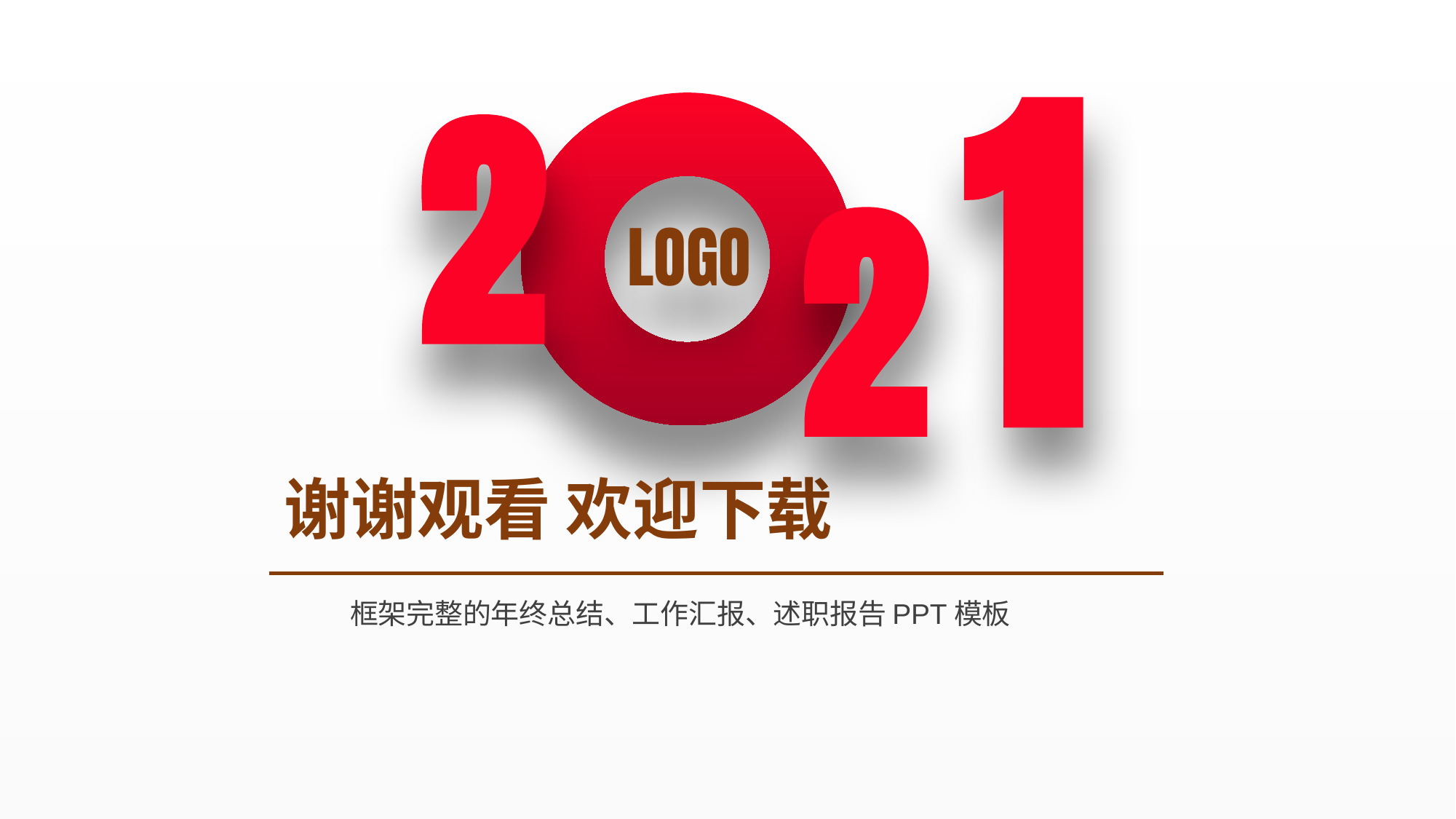

1
2

2
LOGO
谢谢观看 欢迎下载
框架完整的年终总结、工作汇报、述职报告PPT模板
39